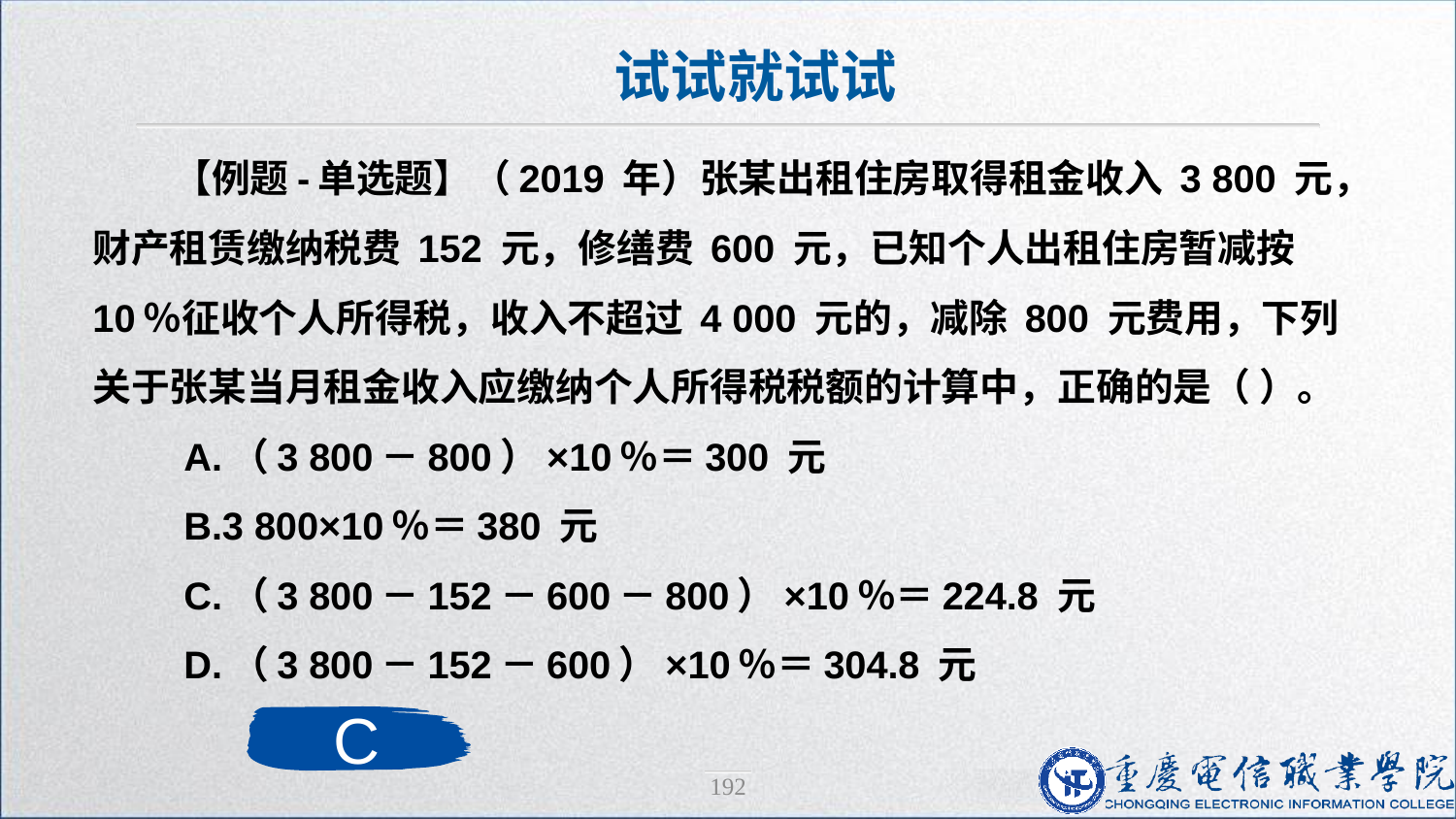

试试就试试
【例题-单选题】（2019 年）张某出租住房取得租金收入 3 800 元，财产租赁缴纳税费 152 元，修缮费 600 元，已知个人出租住房暂减按 10％征收个人所得税，收入不超过 4 000 元的，减除 800 元费用，下列关于张某当月租金收入应缴纳个人所得税税额的计算中，正确的是（ ）。
 A.（3 800－800）×10％＝300 元
 B.3 800×10％＝380 元
 C.（3 800－152－600－800）×10％＝224.8 元
 D.（3 800－152－600）×10％＝304.8 元

C
192